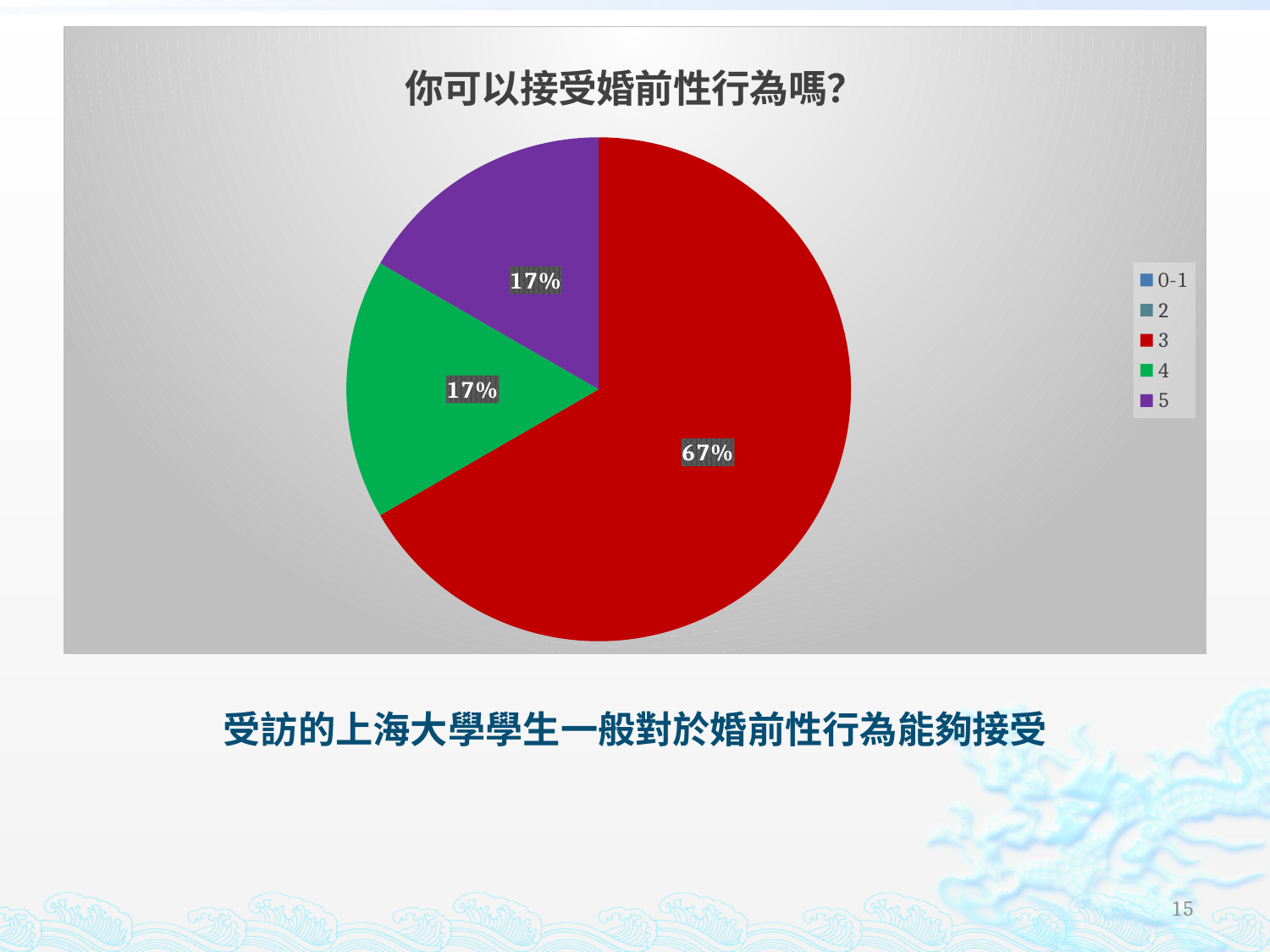

### Chart:

| Category | 你可以接受婚前性行為嗎？ |
|---|---|
| 0-1 | 0.0 |
| 2 | 0.0 |
| 3 | 4.0 |
| 4 | 1.0 |
| 5 | 1.0 |
# 受訪的上海大學學生一般對於婚前性行為能夠接受
15